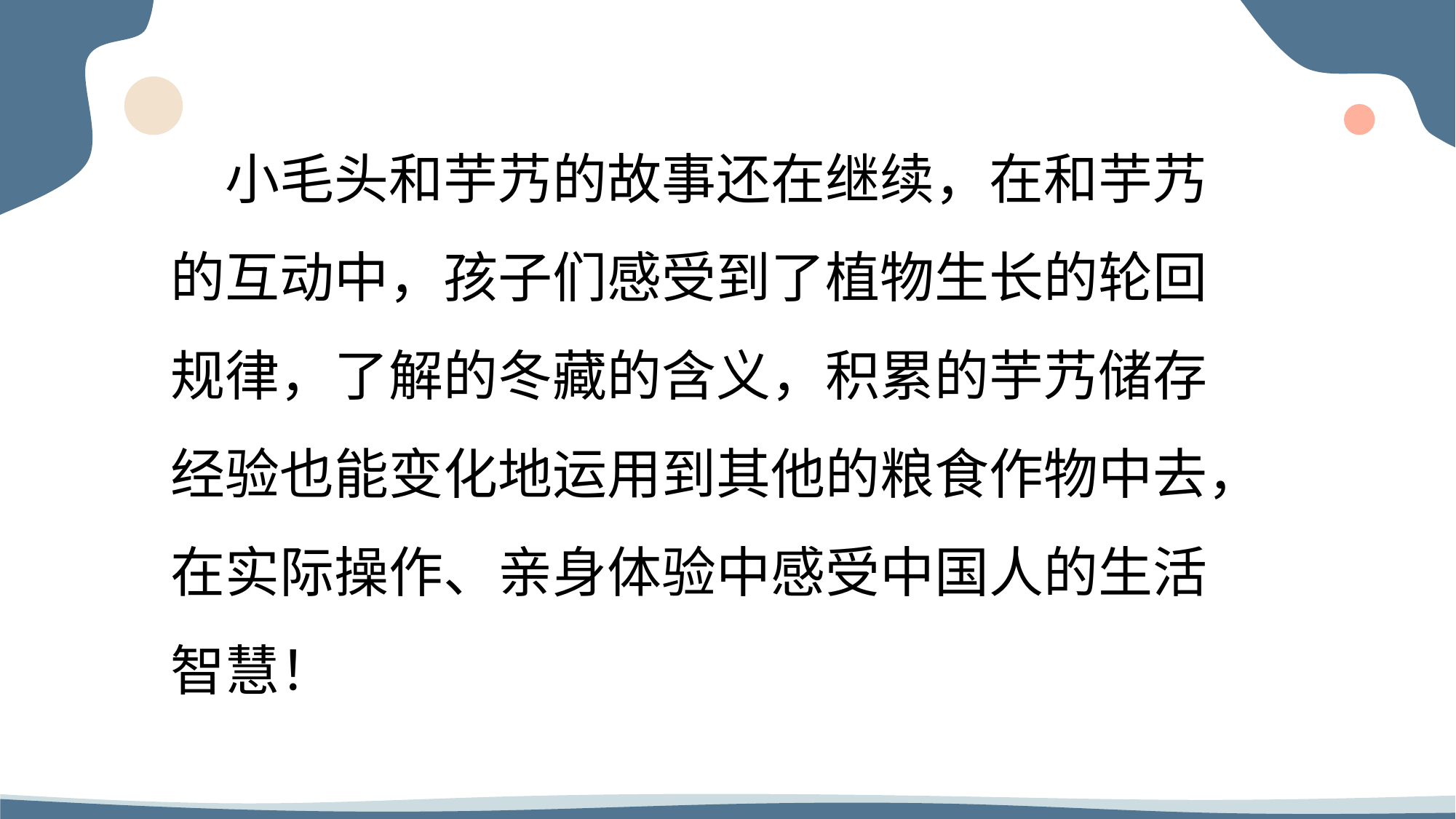

小毛头和芋艿的故事还在继续，在和芋艿的互动中，孩子们感受到了植物生长的轮回规律，了解的冬藏的含义，积累的芋艿储存经验也能变化地运用到其他的粮食作物中去，在实际操作、亲身体验中感受中国人的生活智慧！